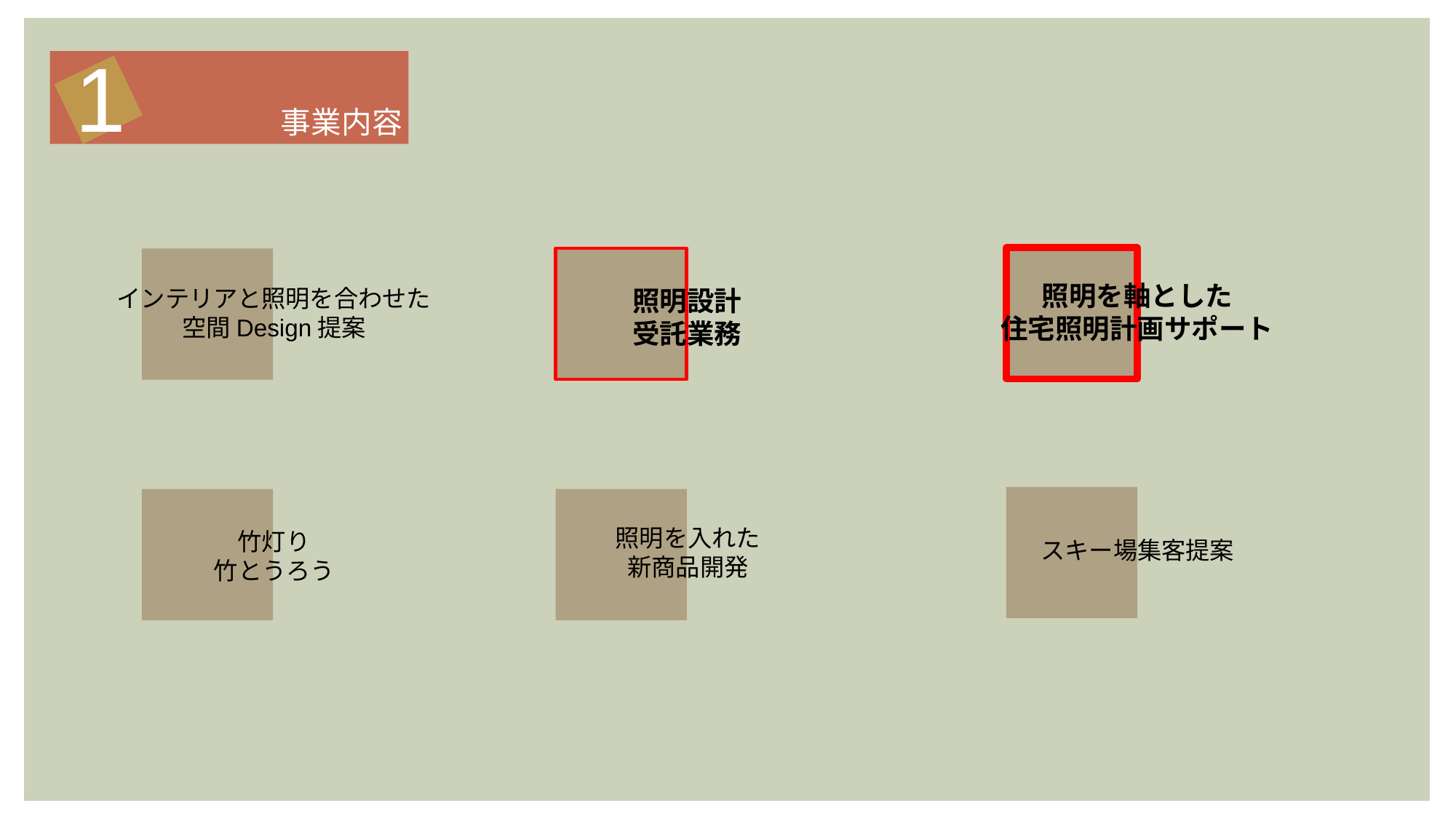

1

事業内容

照明を軸とした
住宅照明計画サポート
インテリアと照明を合わせた
空間Design提案
照明設計
受託業務

照明を入れた
新商品開発
竹灯り
竹とうろう
スキー場集客提案